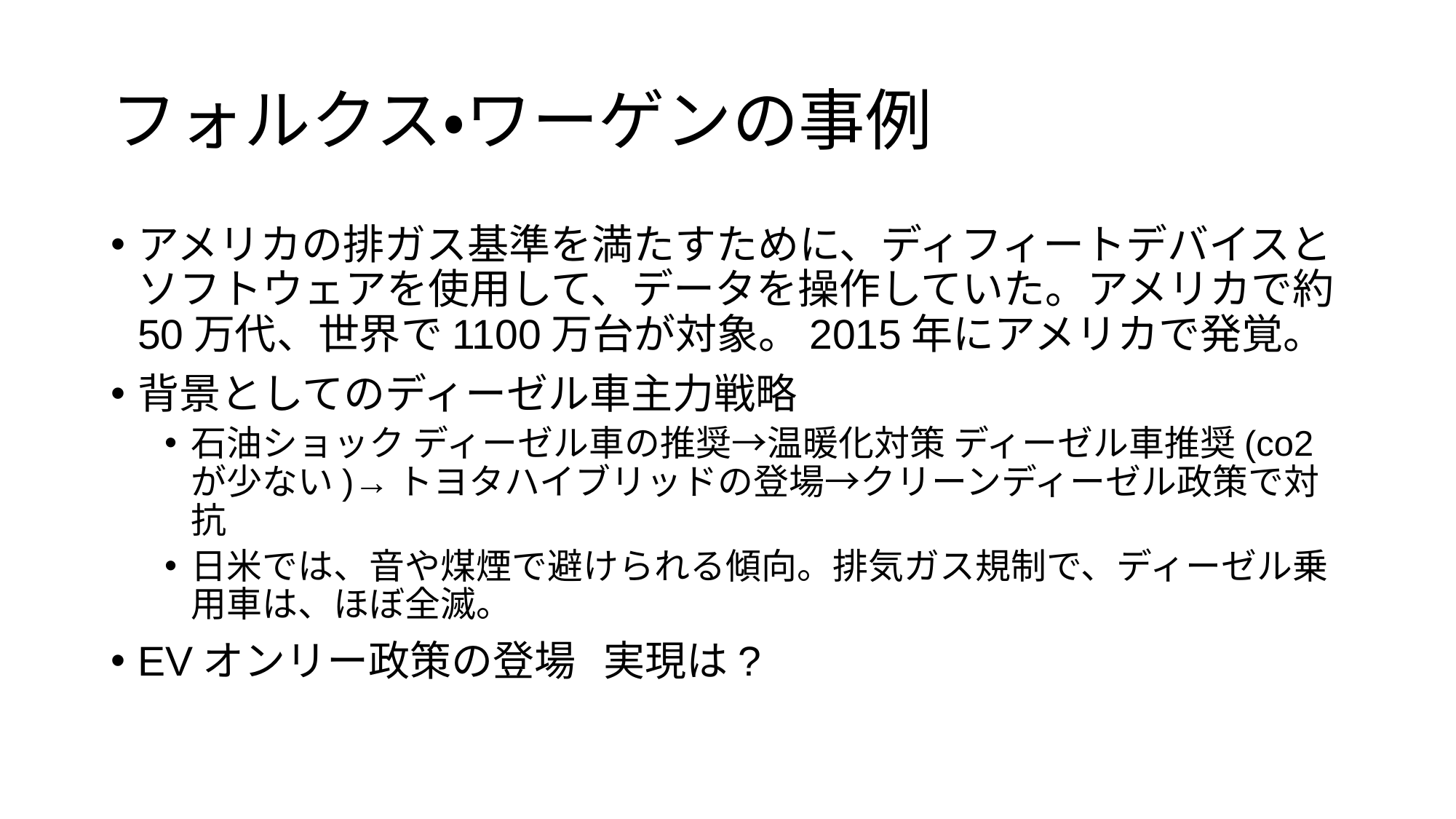

# フォルクス・ワーゲンの事例
アメリカの排ガス基準を満たすために、ディフィートデバイスとソフトウェアを使用して、データを操作していた。アメリカで約50万代、世界で1100万台が対象。2015年にアメリカで発覚。
背景としてのディーゼル車主力戦略
石油ショック ディーゼル車の推奨→温暖化対策 ディーゼル車推奨(co2が少ない)→トヨタハイブリッドの登場→クリーンディーゼル政策で対抗
日米では、音や煤煙で避けられる傾向。排気ガス規制で、ディーゼル乗用車は、ほぼ全滅。
EVオンリー政策の登場   実現は?